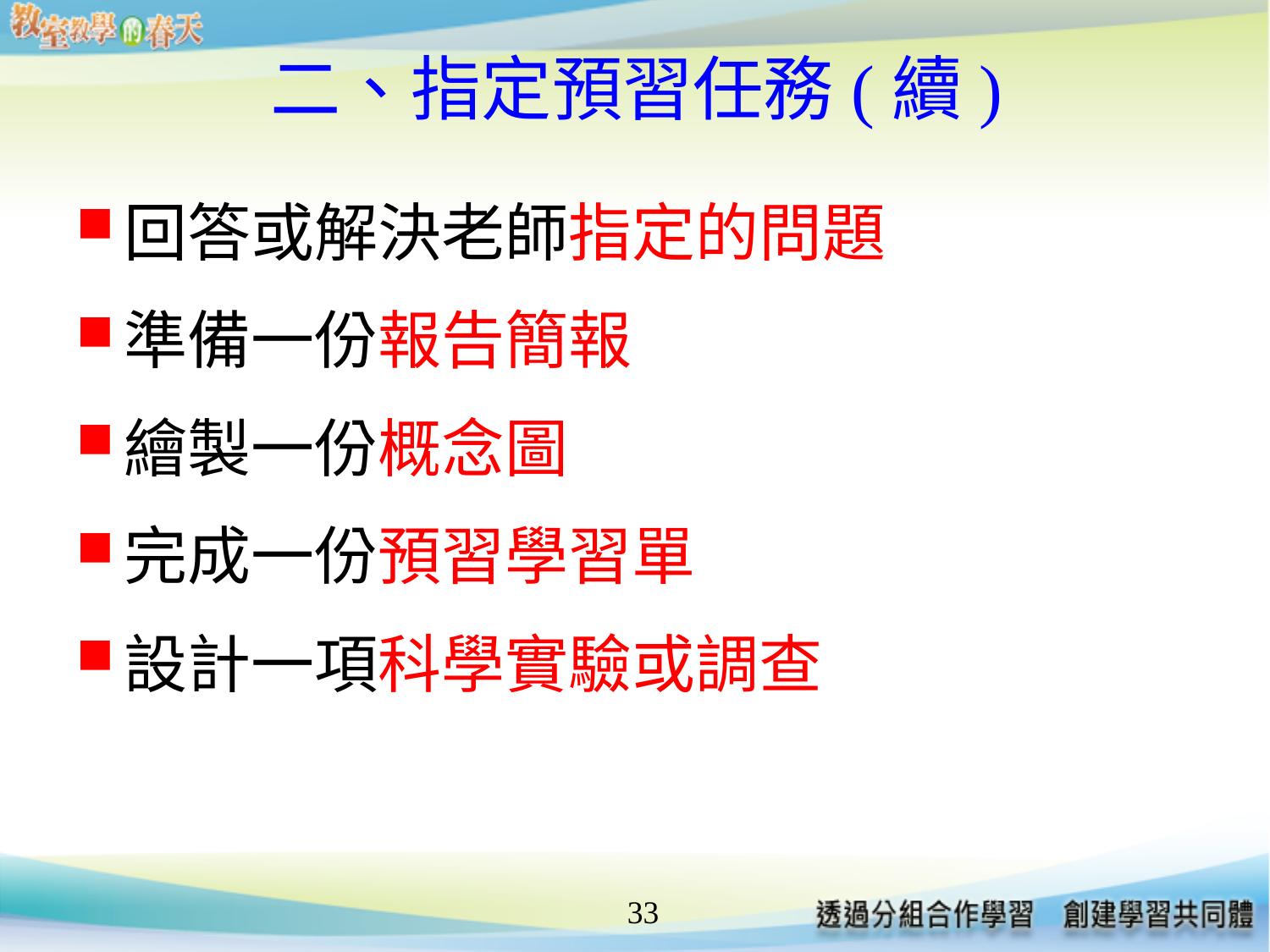

# 二、指定預習任務(續)
回答或解決老師指定的問題
準備一份報告簡報
繪製一份概念圖
完成一份預習學習單
設計一項科學實驗或調查
33